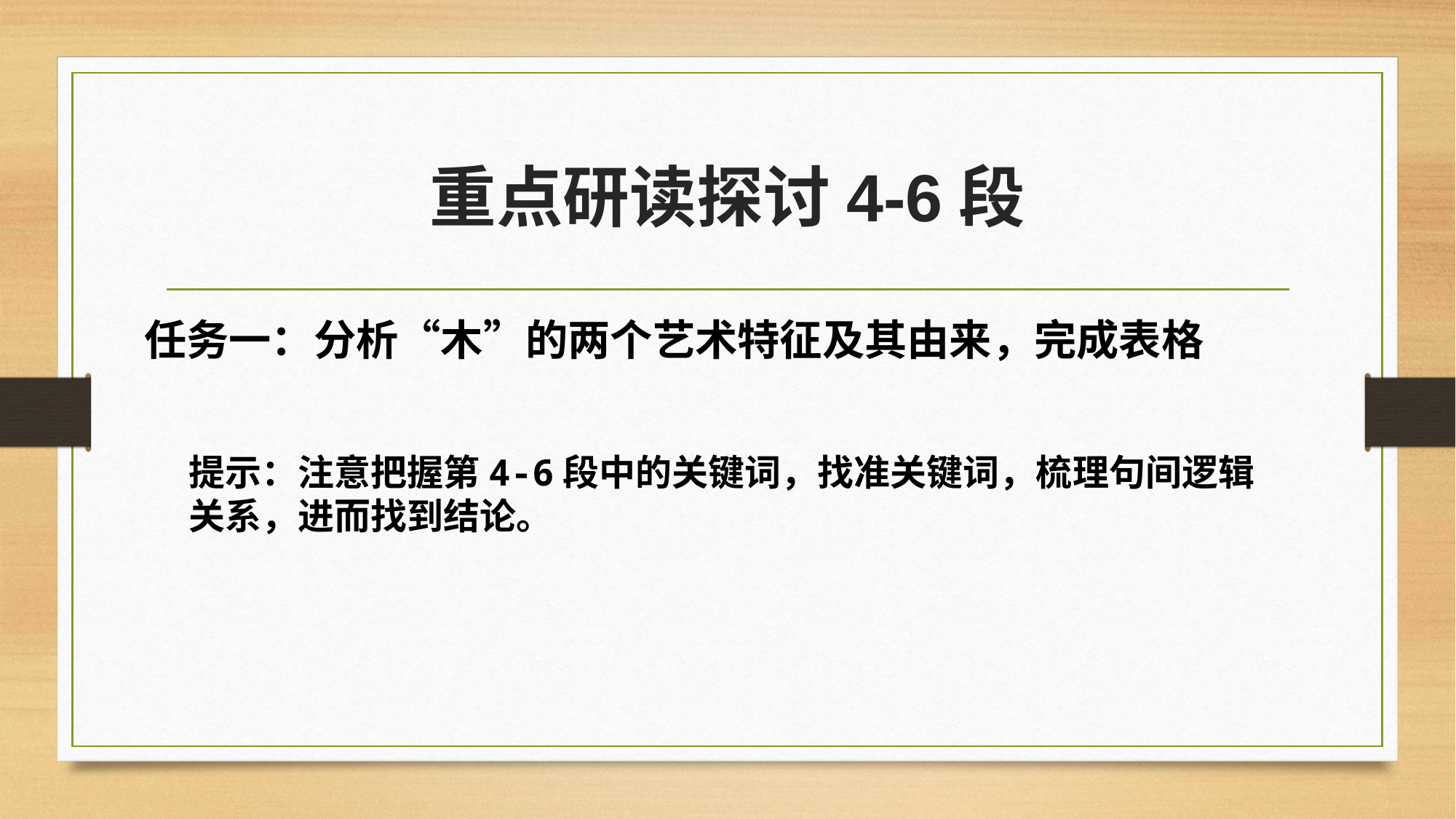

# 重点研读探讨4-6段
任务一：分析“木”的两个艺术特征及其由来，完成表格
提示：注意把握第4-6段中的关键词，找准关键词，梳理句间逻辑关系，进而找到结论。